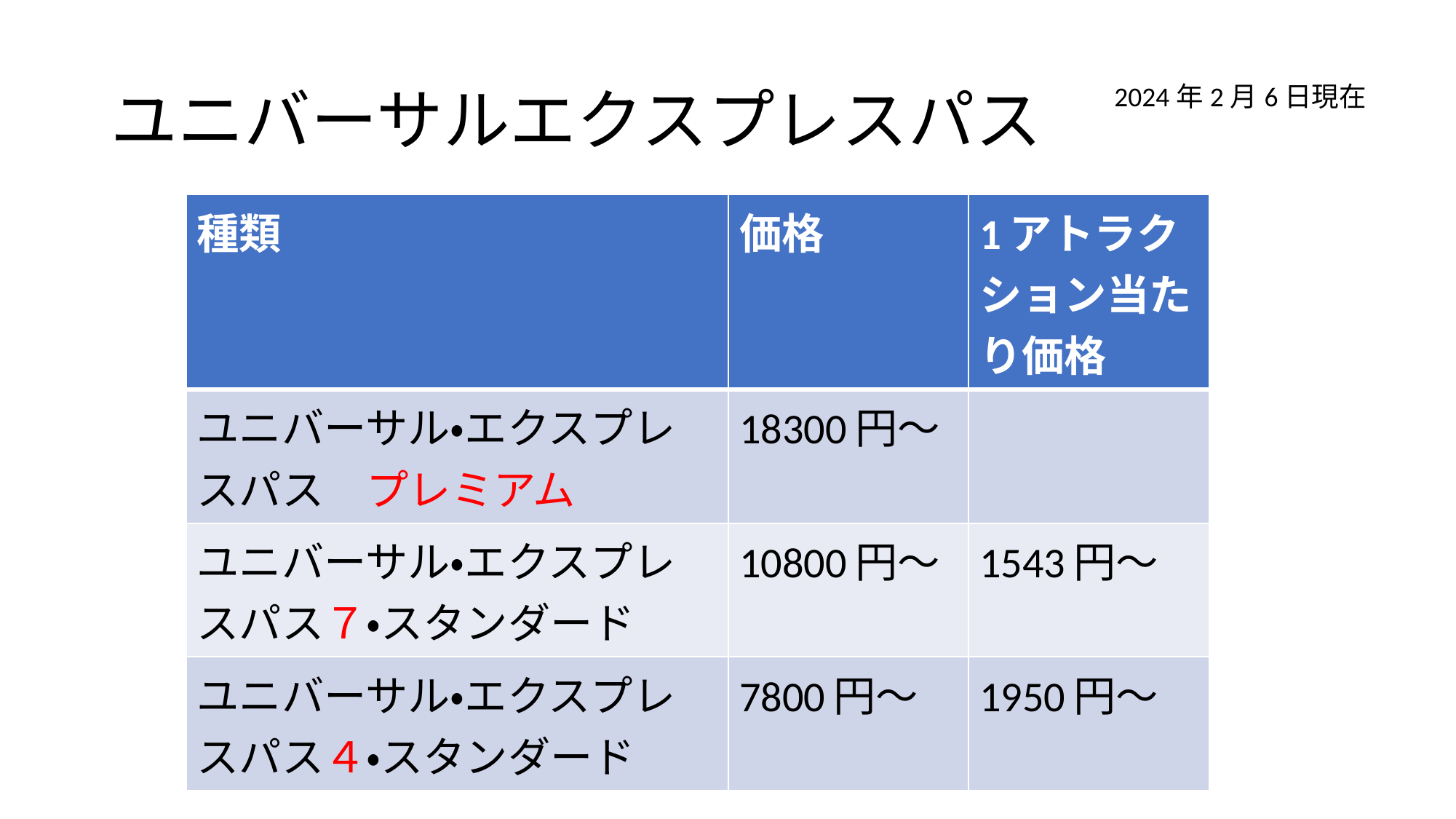

# ユニバーサルエクスプレスパス
2024年2月6日現在
| 種類 | 価格 | 1アトラクション当たり価格 |
| --- | --- | --- |
| ユニバーサル・エクスプレスパス　プレミアム | 18300円～ |  |
| ユニバーサル・エクスプレスパス７・スタンダード | 10800円～ | 1543円～ |
| ユニバーサル・エクスプレスパス４・スタンダード | 7800円～ | 1950円～ |